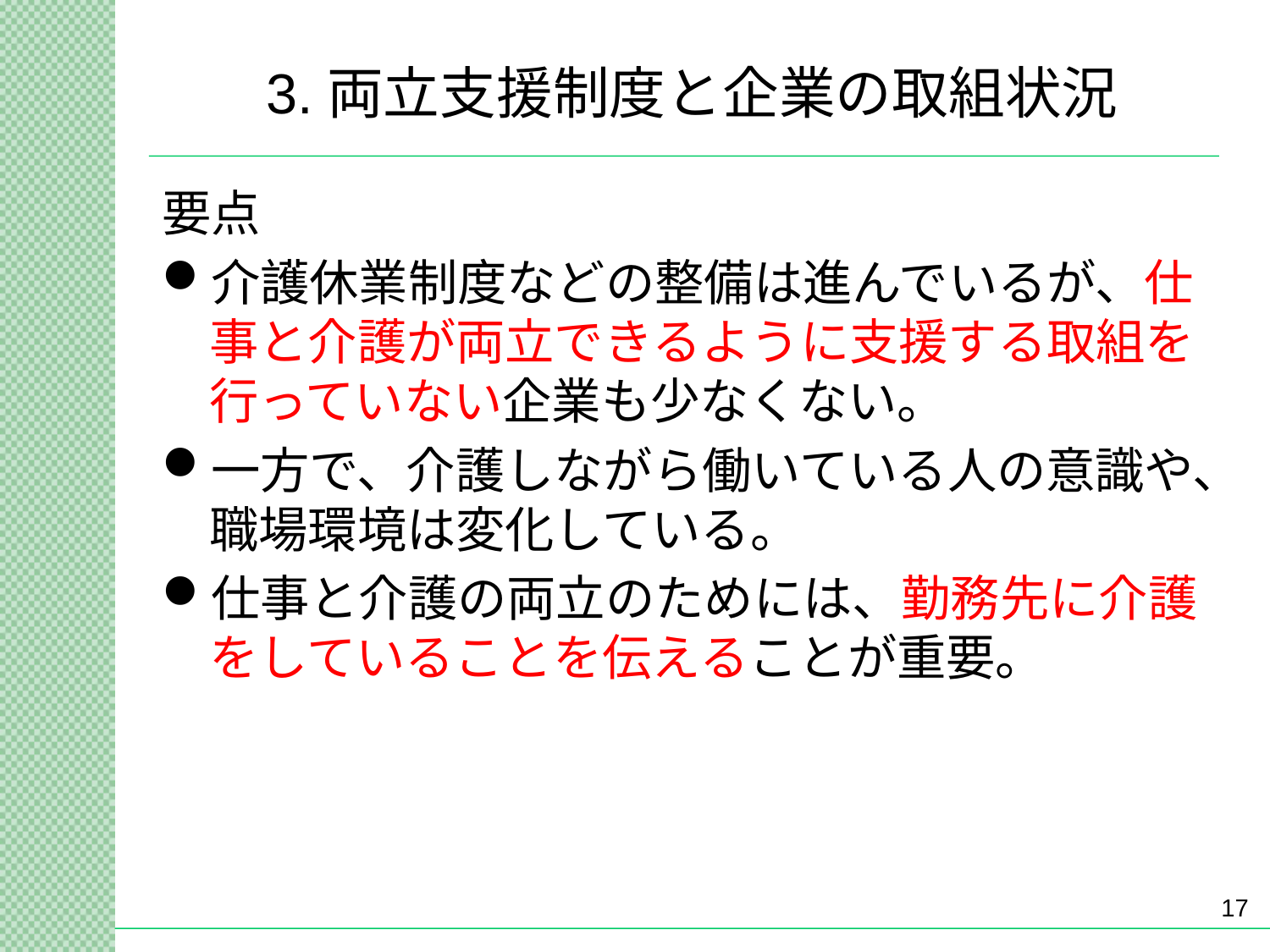

# 3.両立支援制度と企業の取組状況
要点
介護休業制度などの整備は進んでいるが、仕事と介護が両立できるように支援する取組を行っていない企業も少なくない。
一方で、介護しながら働いている人の意識や、職場環境は変化している。
仕事と介護の両立のためには、勤務先に介護をしていることを伝えることが重要。
17